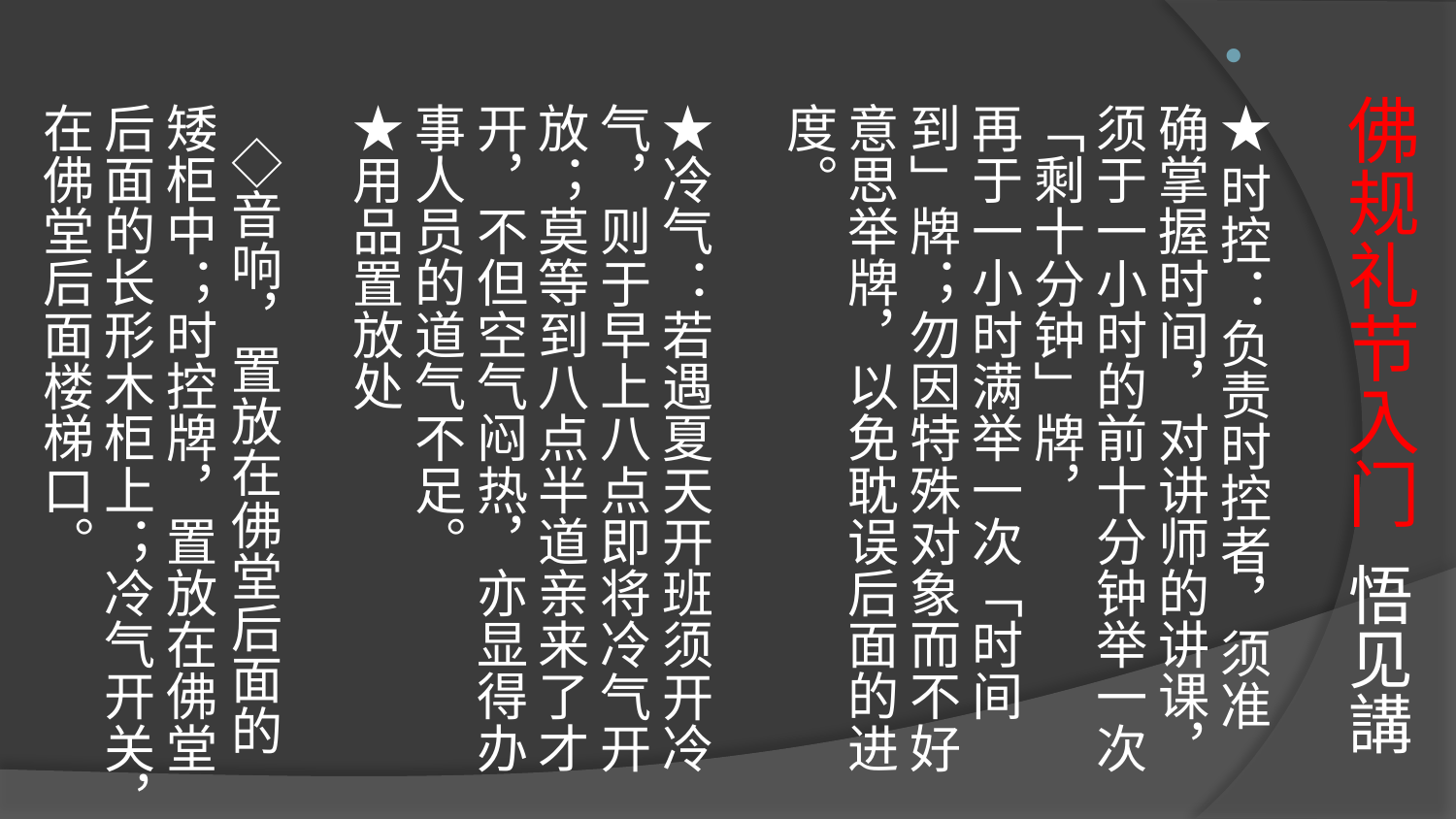

# 佛规礼节入门  悟见講
★时控：负责时控者，须准确掌握时间，对讲师的讲课，须于一小时的前十分钟举一次「剩十分钟」牌，
再于一小时满举一次「时间到」牌；勿因特殊对象而不好意思举牌，以免耽误后面的进度。
★冷气：若遇夏天开班须开冷气，则于早上八点即将冷气开放；莫等到八点半道亲来了才开，不但空气闷热，亦显得办事人员的道气不足。
★用品置放处
   ◇音响，置放在佛堂后面的矮柜中；时控牌，置放在佛堂后面的长形木柜上；冷气开关，在佛堂后面楼梯口。